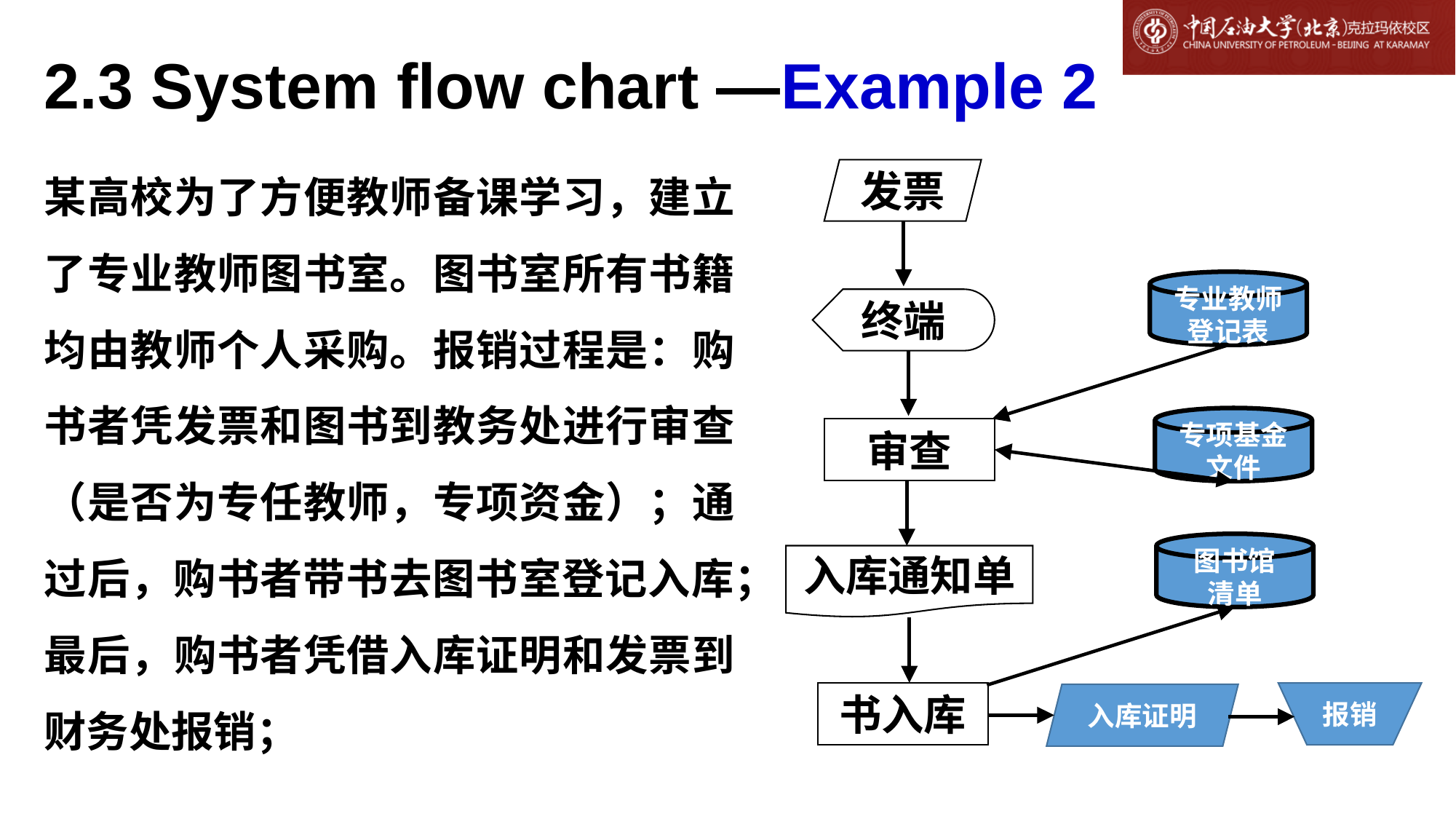

# 2.3 System flow chart —Example 2
某高校为了方便教师备课学习，建立了专业教师图书室。图书室所有书籍均由教师个人采购。报销过程是：购书者凭发票和图书到教务处进行审查（是否为专任教师，专项资金）；通过后，购书者带书去图书室登记入库；最后，购书者凭借入库证明和发票到财务处报销；
发票
专业教师登记表
终端
专项基金文件
审查
图书馆
清单
入库通知单
书入库
报销
入库证明